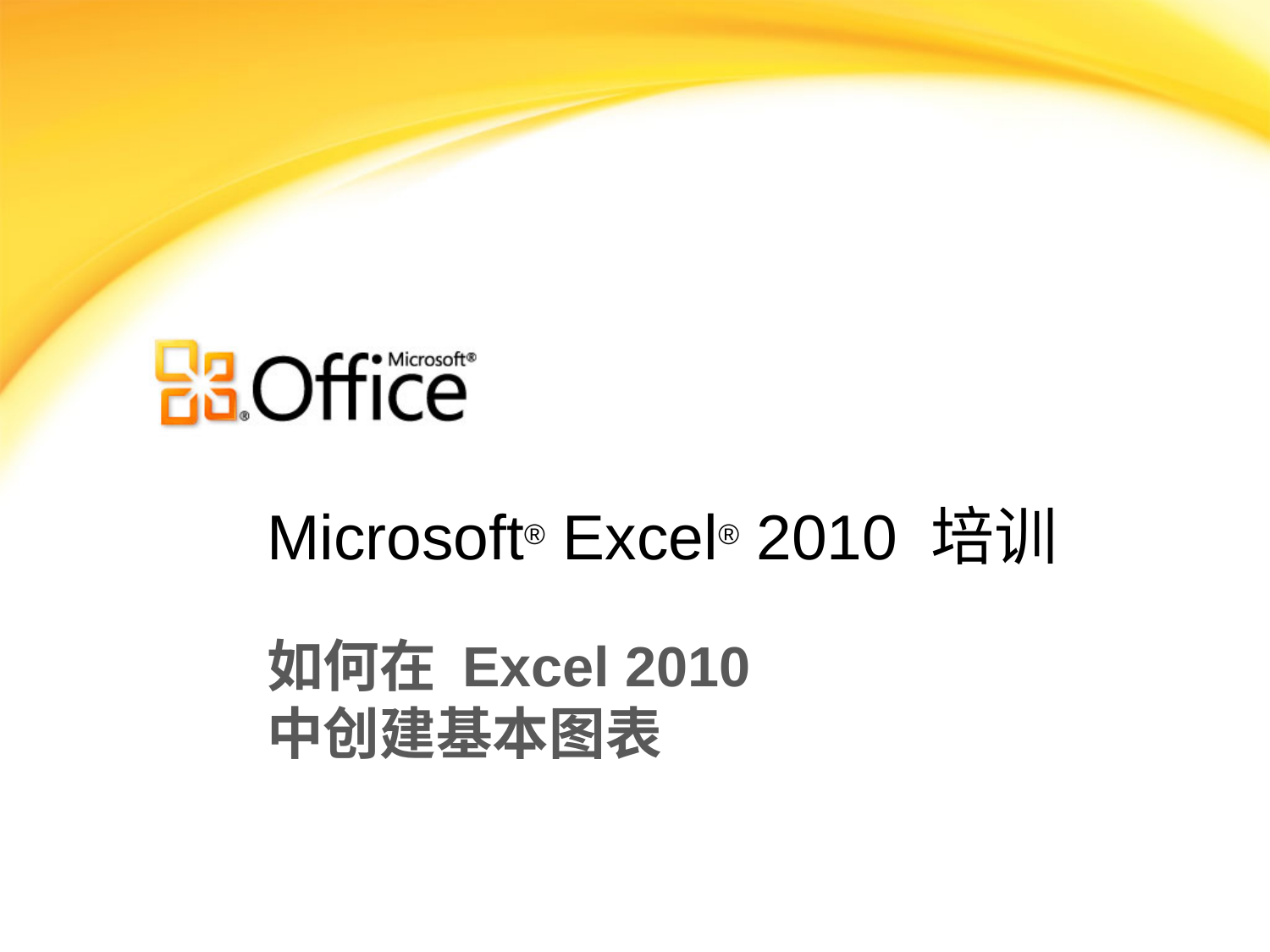

# Microsoft® Excel® 2010 培训
如何在 Excel 2010
中创建基本图表